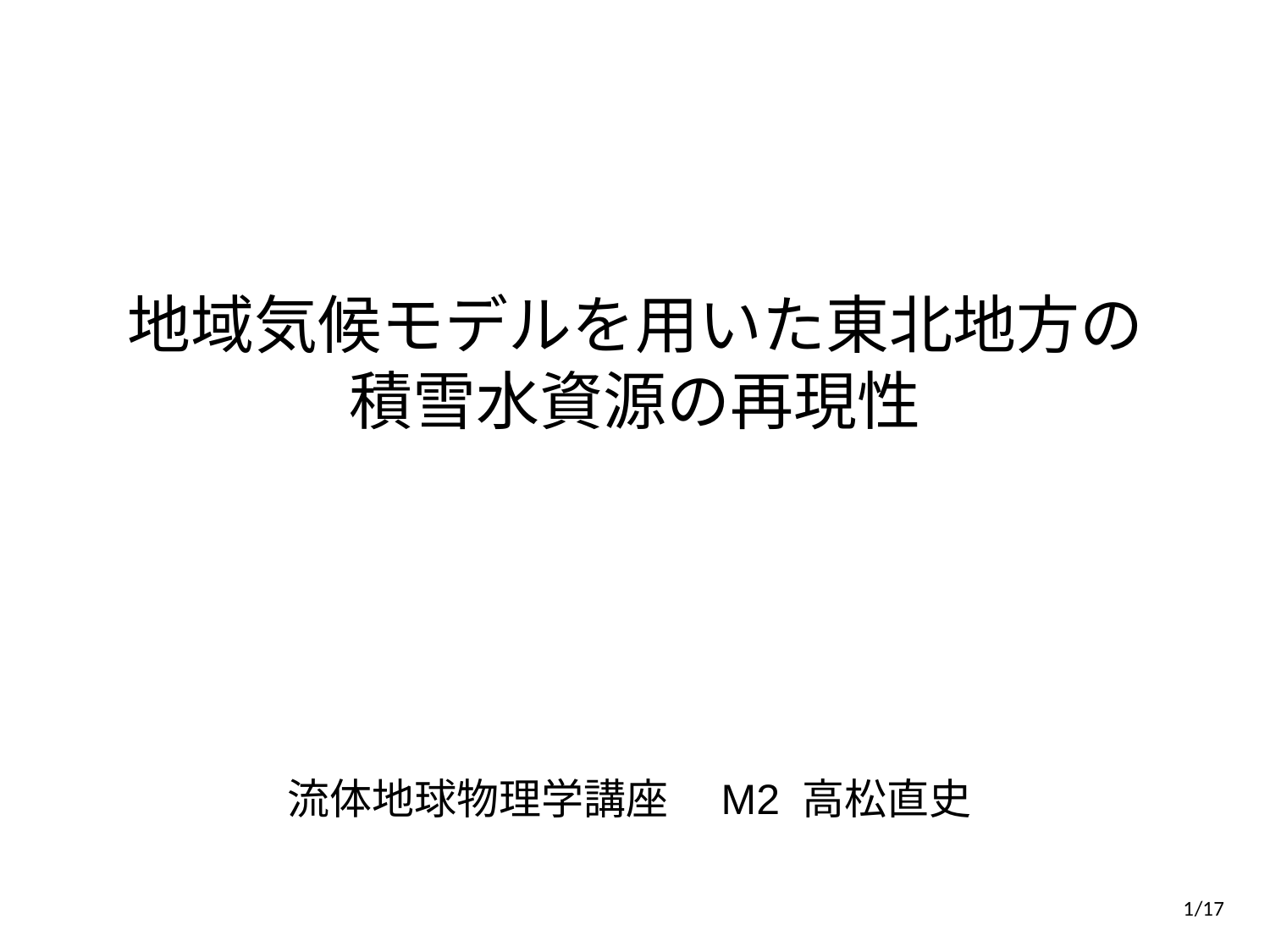

# 地域気候モデルを用いた東北地方の 積雪水資源の再現性
流体地球物理学講座　M2 高松直史
1